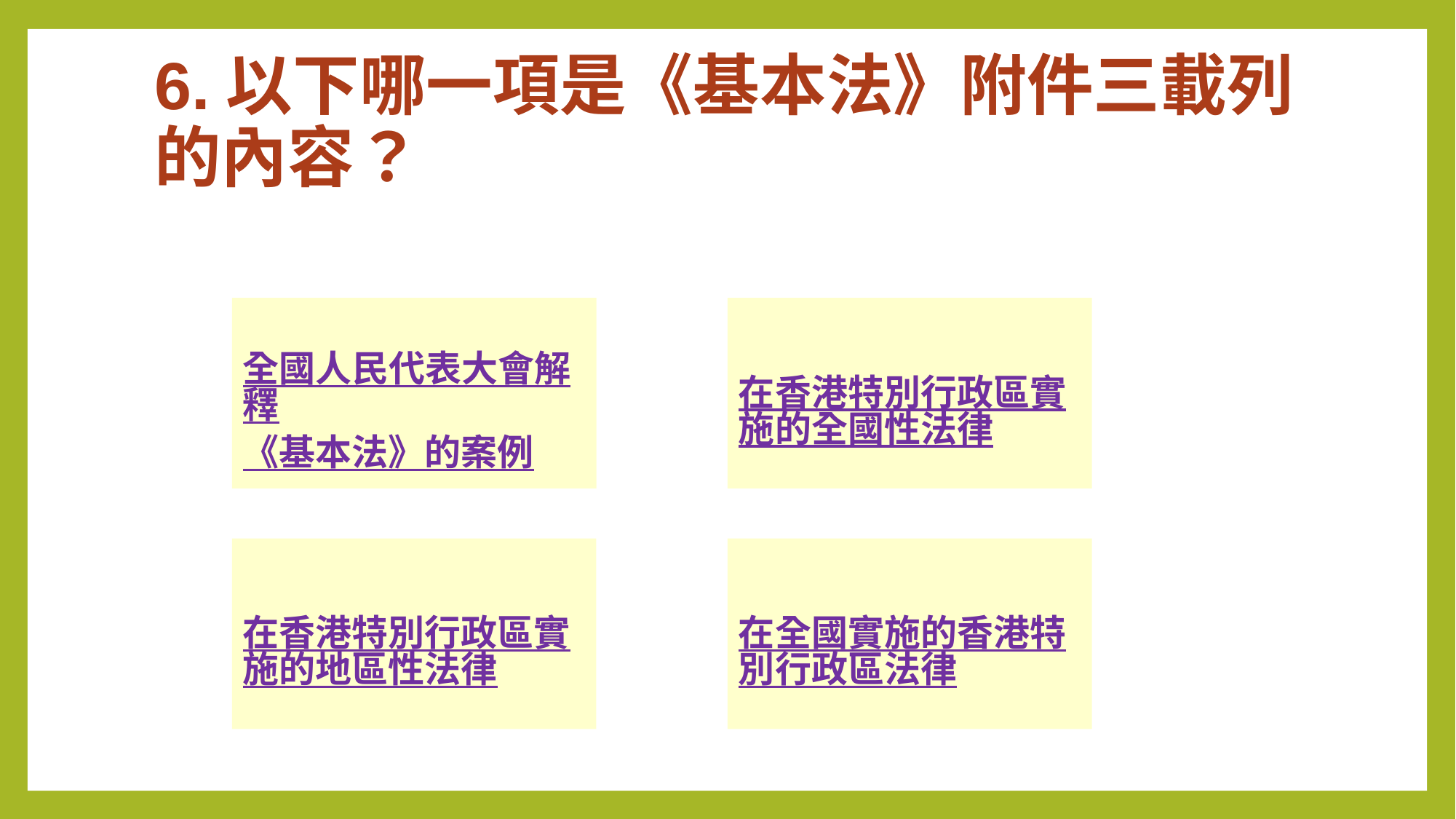

# 6.以下哪一項是《基本法》附件三載列的內容？
全國人民代表大會解釋《基本法》的案例
在香港特別行政區實施的全國性法律
在香港特別行政區實施的地區性法律
在全國實施的香港特別行政區法律